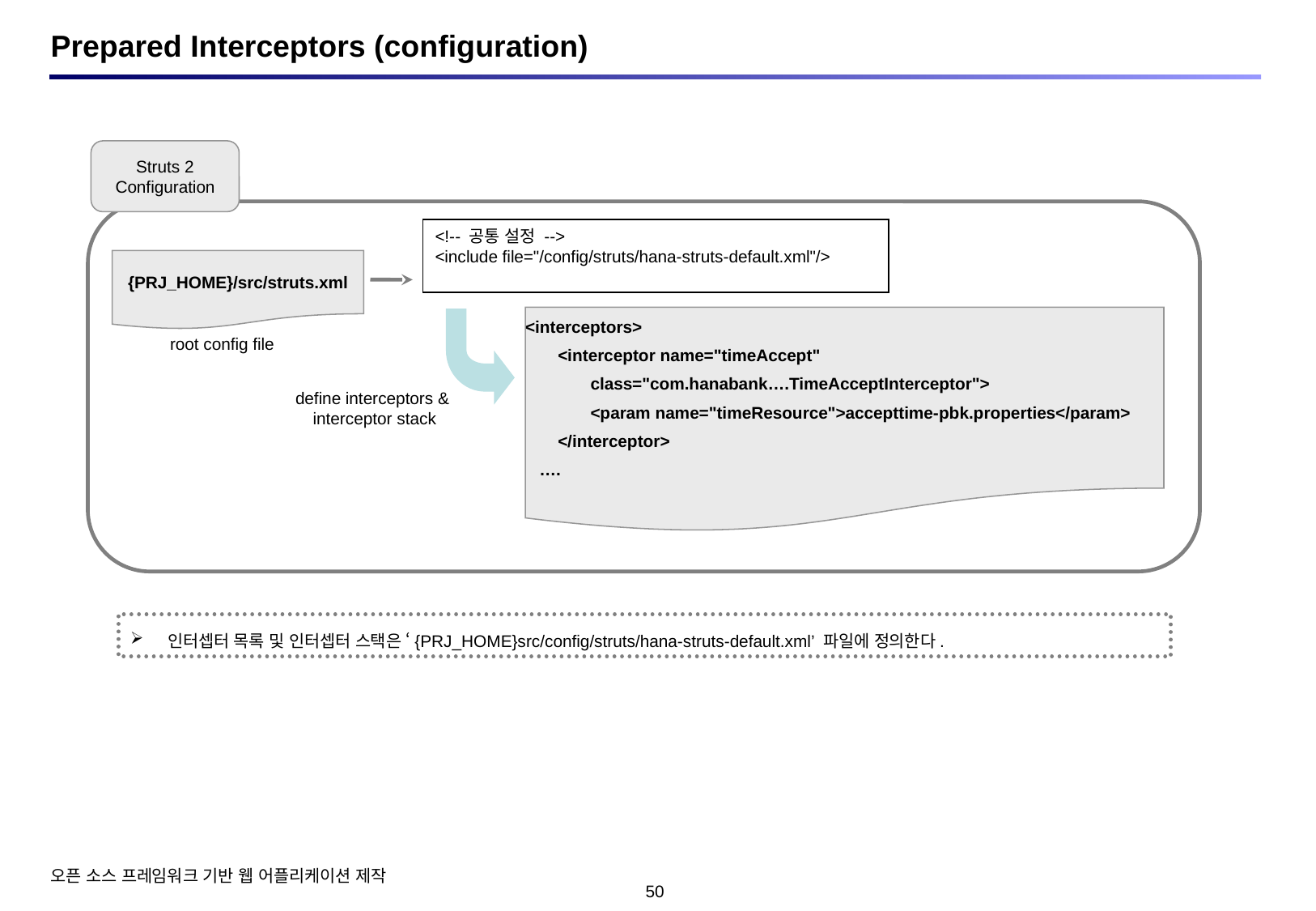

# Prepared Interceptors (configuration)
Struts 2
Configuration

<!-- 공통 설정 -->
<include file="/config/struts/hana-struts-default.xml"/>

{PRJ_HOME}/src/struts.xml

<interceptors>
       <interceptor name="timeAccept"
              class="com.hanabank….TimeAcceptInterceptor">
              <param name="timeResource">accepttime-pbk.properties</param>
       </interceptor>
   ….

root config file
define interceptors &
interceptor stack
 인터셉터 목록 및 인터셉터 스택은 ‘{PRJ_HOME}src/config/struts/hana-struts-default.xml’ 파일에 정의한다.